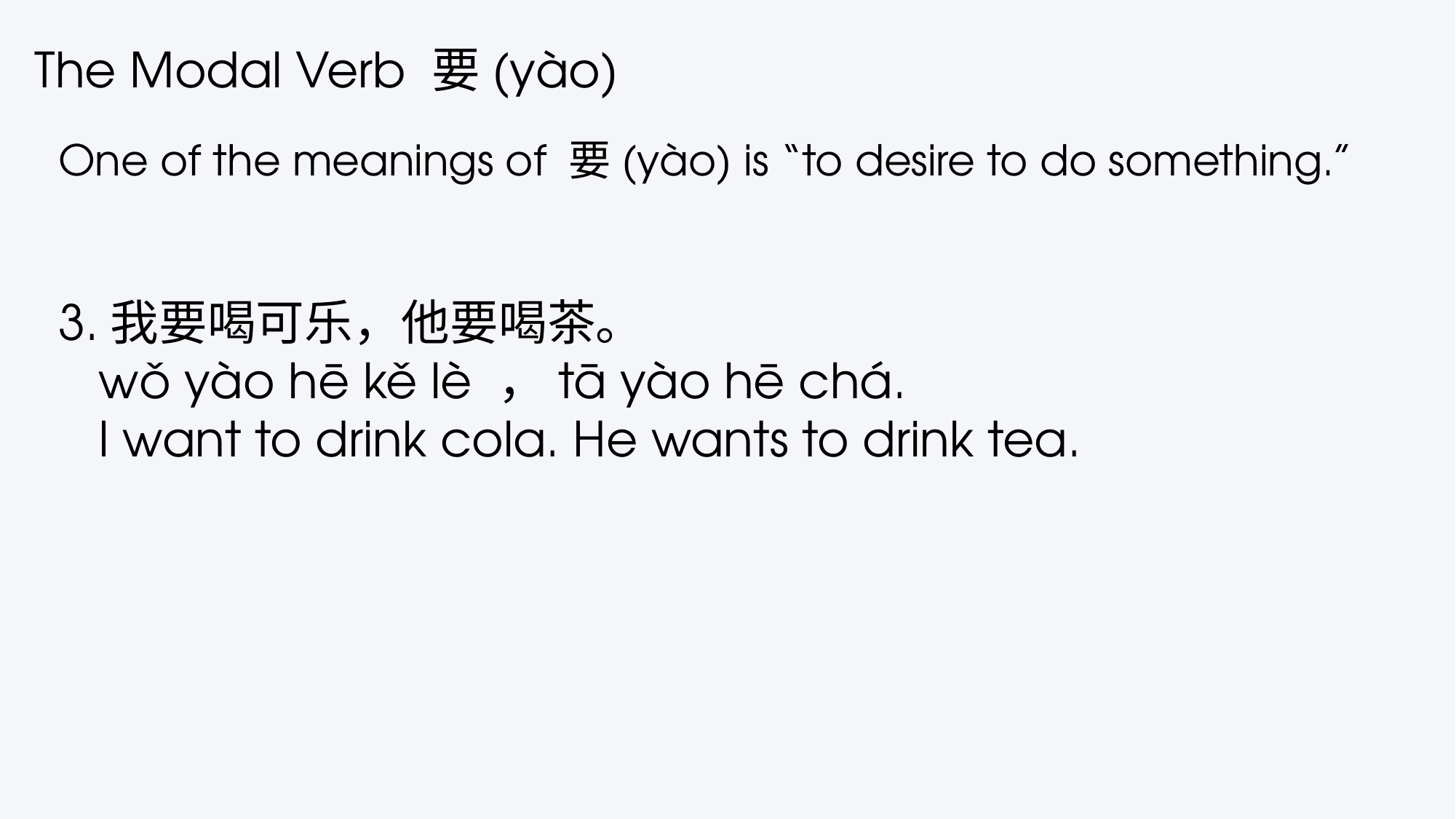

The Modal Verb 要(yào)
One of the meanings of 要(yào) is “to desire to do something.”
3.我要喝可乐，他要喝茶。
   wǒ yào hē kě lè ，tā yào hē chá.
   I want to drink cola. He wants to drink tea.